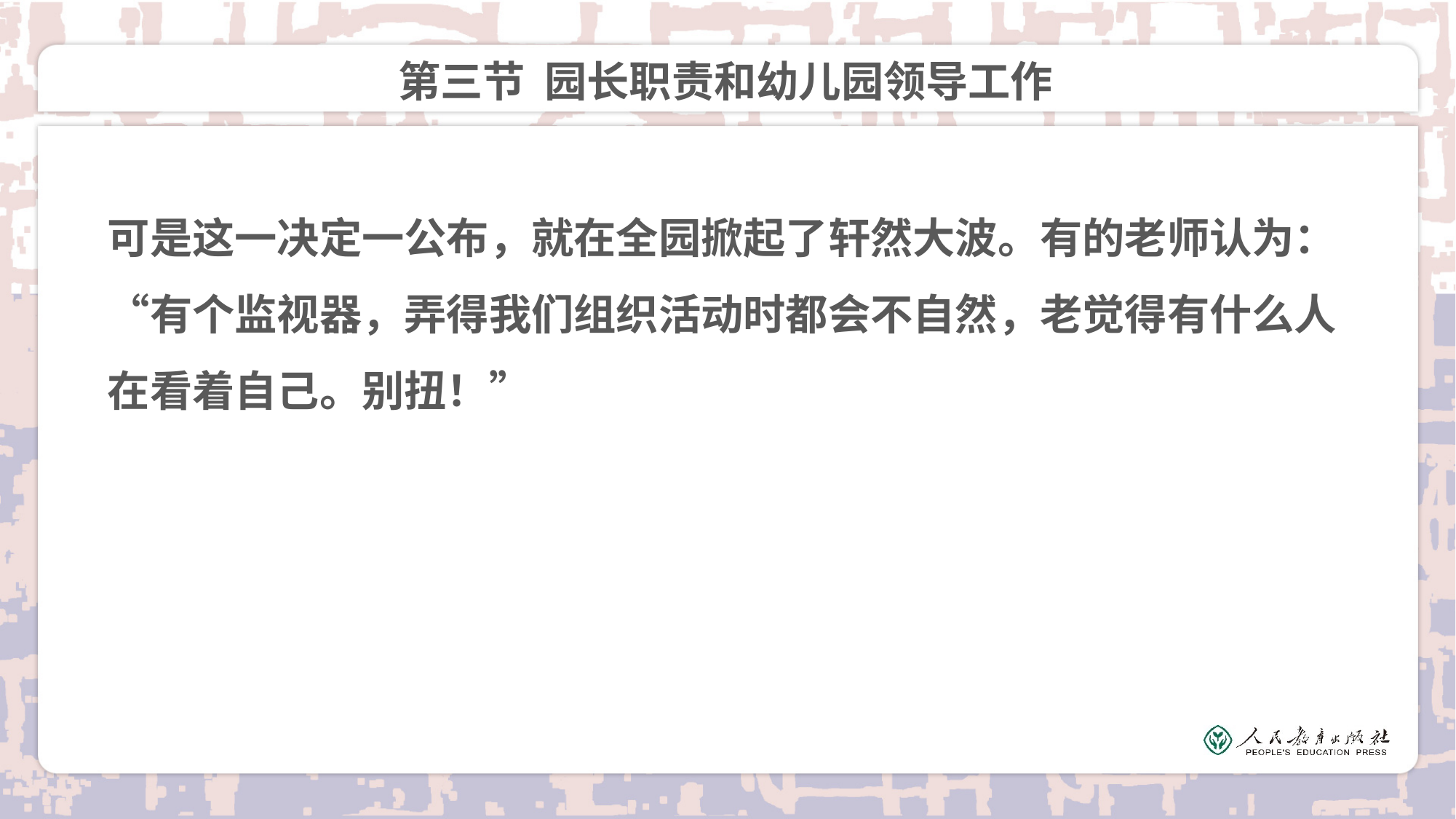

# 第三节  园长职责和幼儿园领导工作
可是这一决定一公布，就在全园掀起了轩然大波。有的老师认为：“有个监视器，弄得我们组织活动时都会不自然，老觉得有什么人在看着自己。别扭！”